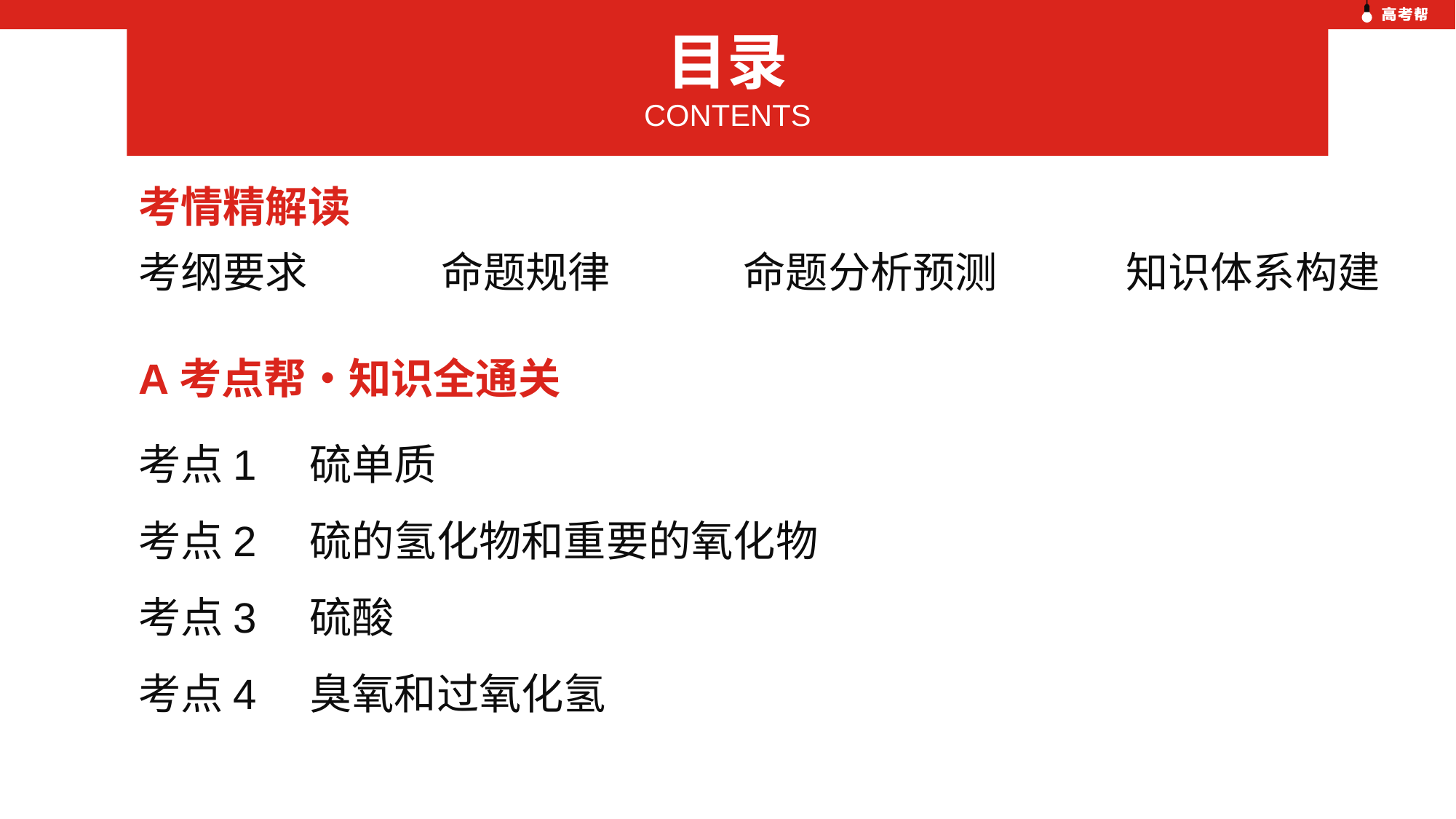

目录
CONTENTS
考情精解读
考纲要求
命题规律
命题分析预测
知识体系构建
A考点帮•知识全通关
考点1　硫单质
考点2　硫的氢化物和重要的氧化物
考点3　硫酸
考点4　臭氧和过氧化氢